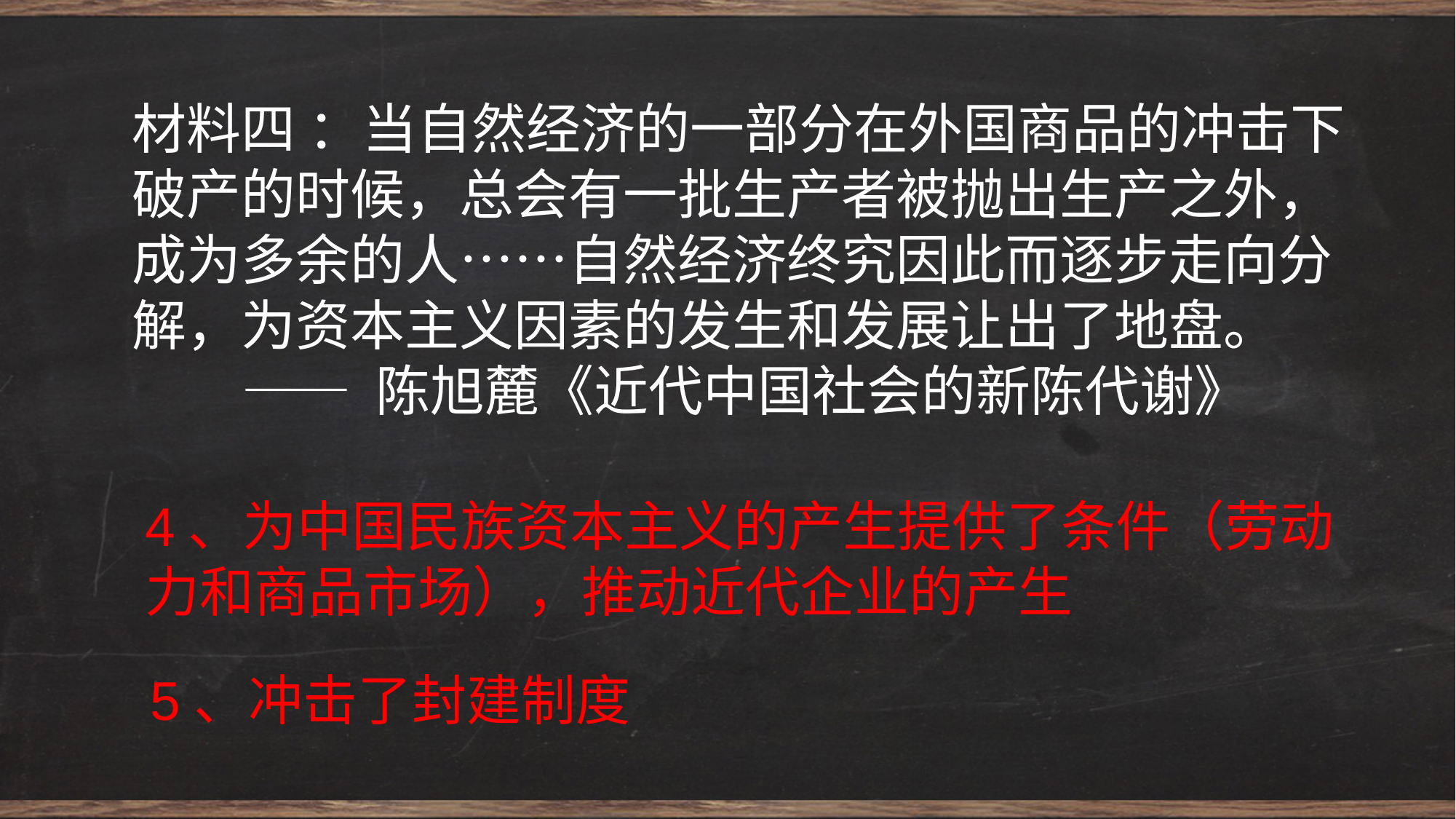

材料四 ：当自然经济的一部分在外国商品的冲击下破产的时候，总会有一批生产者被抛出生产之外，成为多余的人……自然经济终究因此而逐步走向分解，为资本主义因素的发生和发展让出了地盘。
         —— 陈旭麓《近代中国社会的新陈代谢》
4、为中国民族资本主义的产生提供了条件（劳动力和商品市场），推动近代企业的产生
5、冲击了封建制度